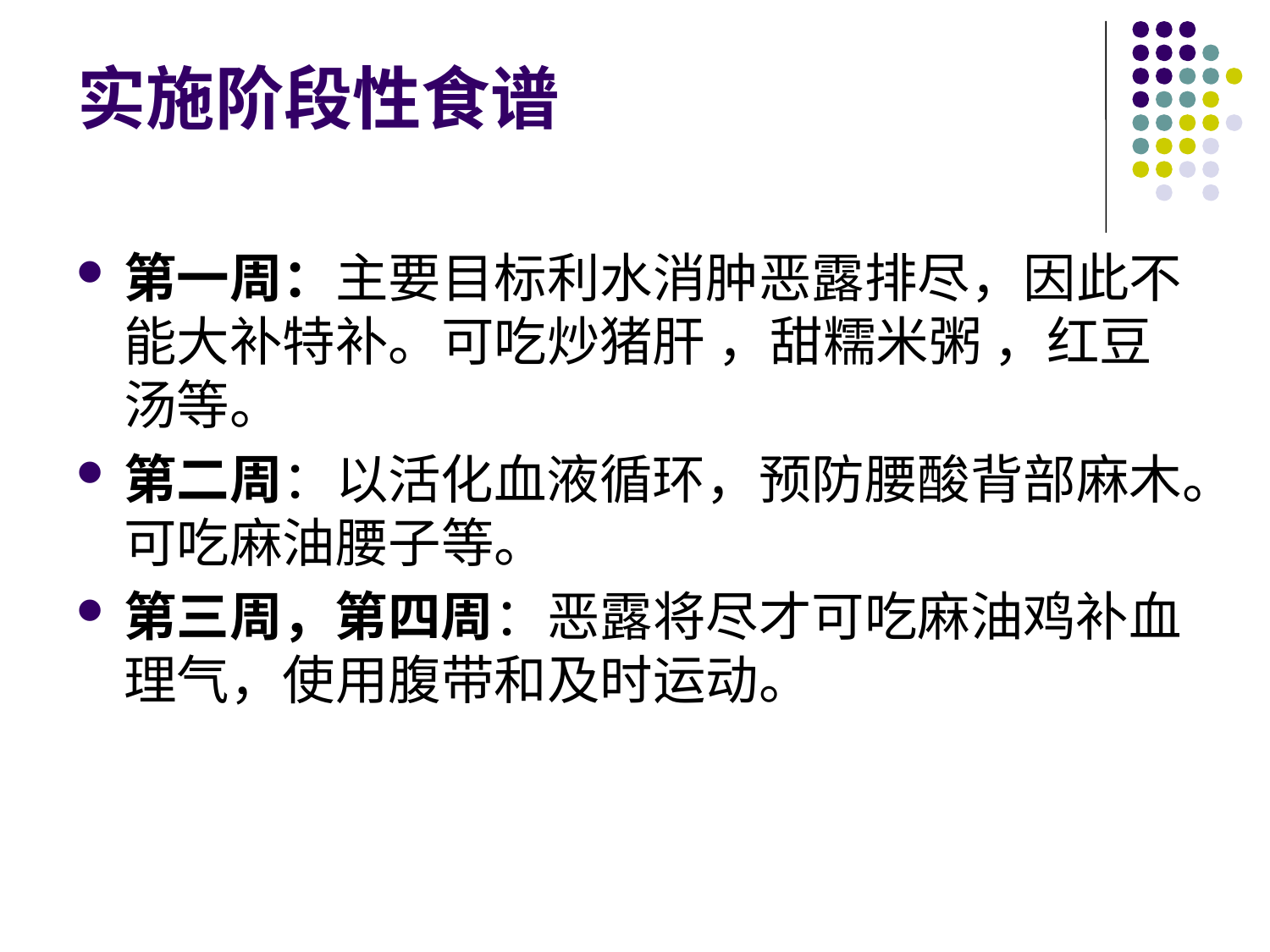

# 实施阶段性食谱
第一周：主要目标利水消肿恶露排尽，因此不能大补特补。可吃炒猪肝 ，甜糯米粥 ，红豆汤等。
第二周：以活化血液循环，预防腰酸背部麻木。可吃麻油腰子等。
第三周，第四周：恶露将尽才可吃麻油鸡补血理气，使用腹带和及时运动。